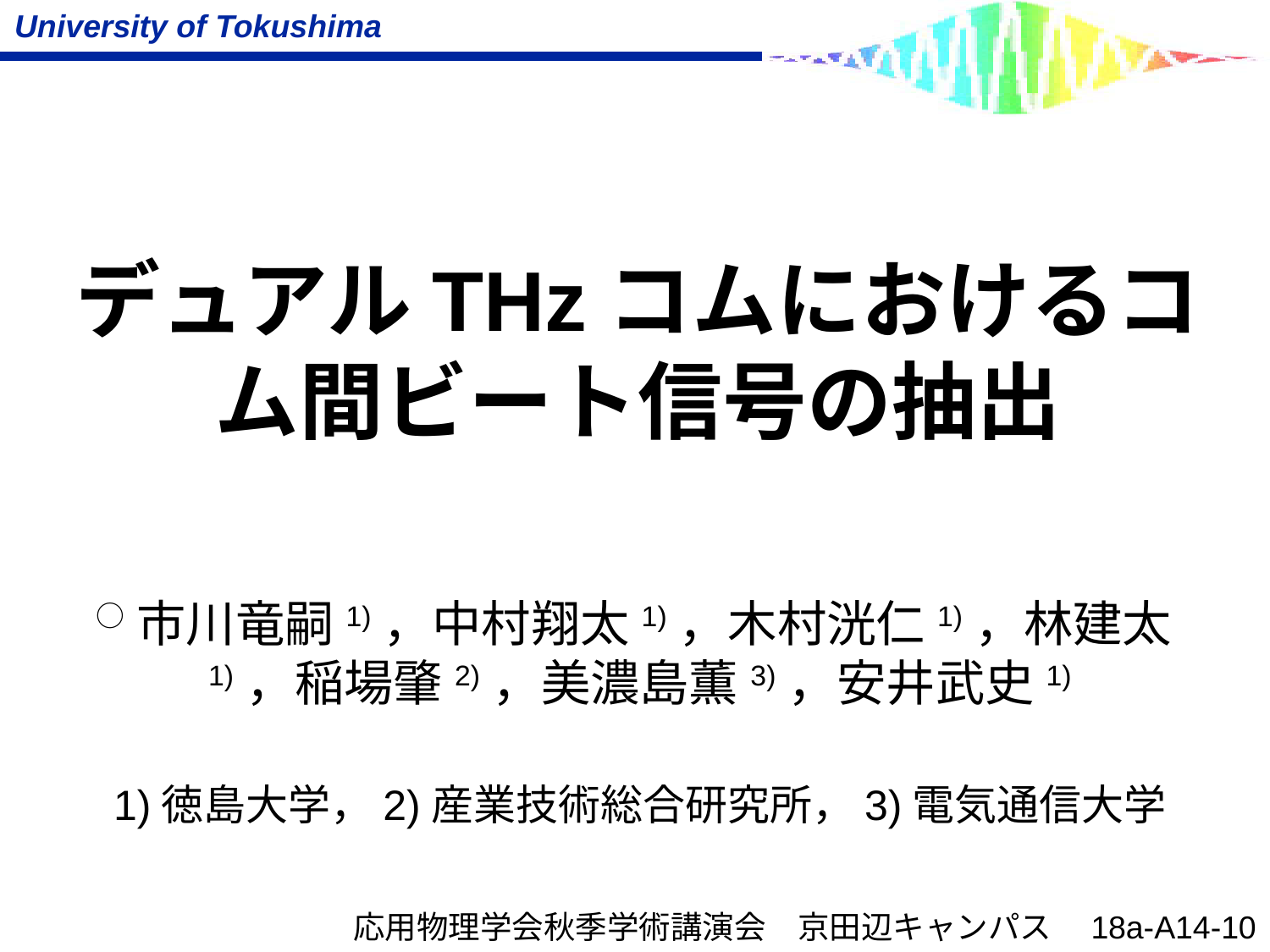

# デュアルTHzコムにおけるコム間ビート信号の抽出
○市川竜嗣1)，中村翔太1)，木村洸仁1)，林建太1)，稲場肇2)，美濃島薫3)，安井武史1)

1)徳島大学，2)産業技術総合研究所，3)電気通信大学
応用物理学会秋季学術講演会　京田辺キャンパス　18a-A14-10